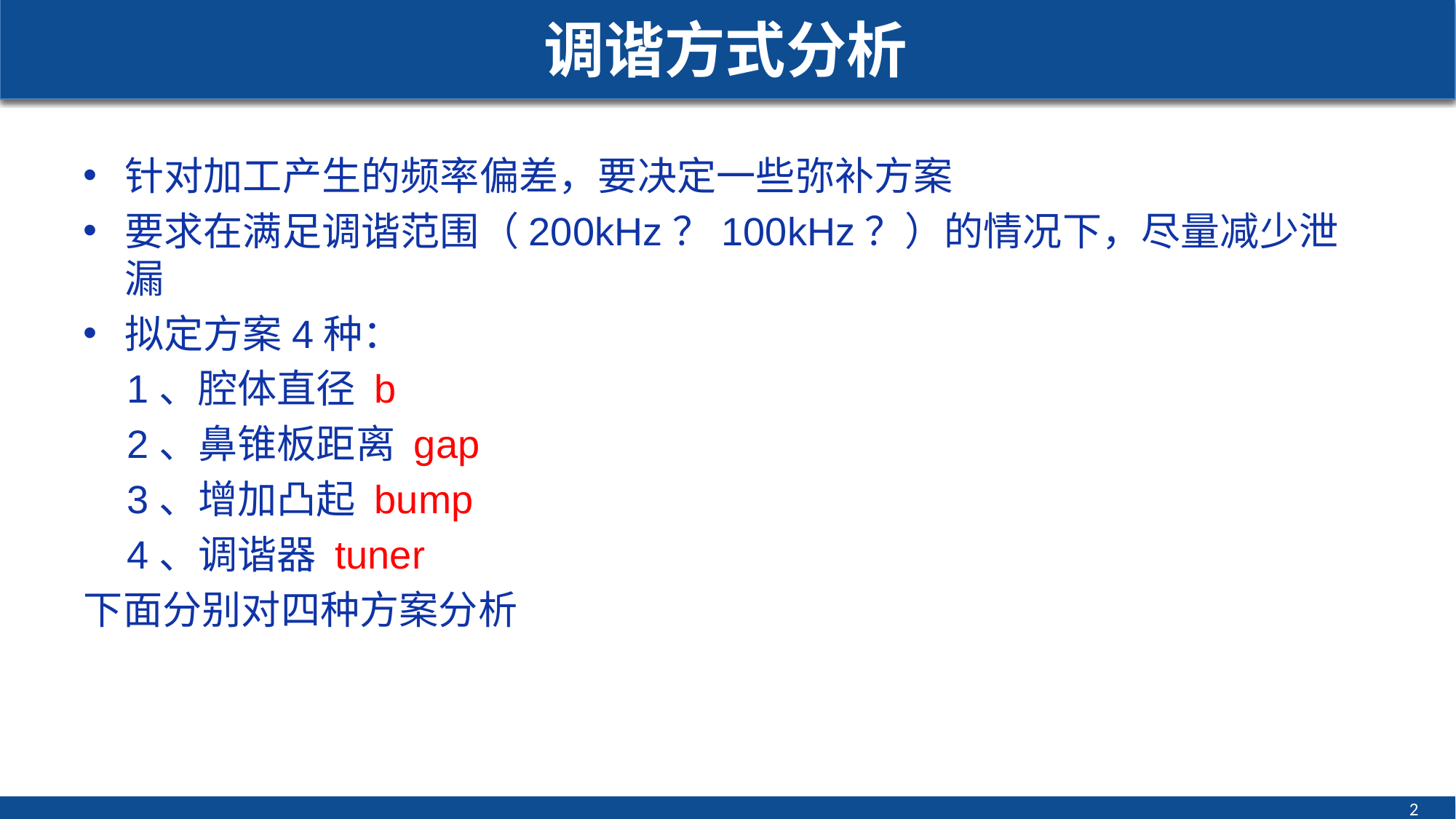

# 调谐方式分析
针对加工产生的频率偏差，要决定一些弥补方案
要求在满足调谐范围（200kHz？100kHz？）的情况下，尽量减少泄漏
拟定方案4种：
    1、腔体直径 b
    2、鼻锥板距离 gap
    3、增加凸起 bump
    4、调谐器 tuner
下面分别对四种方案分析